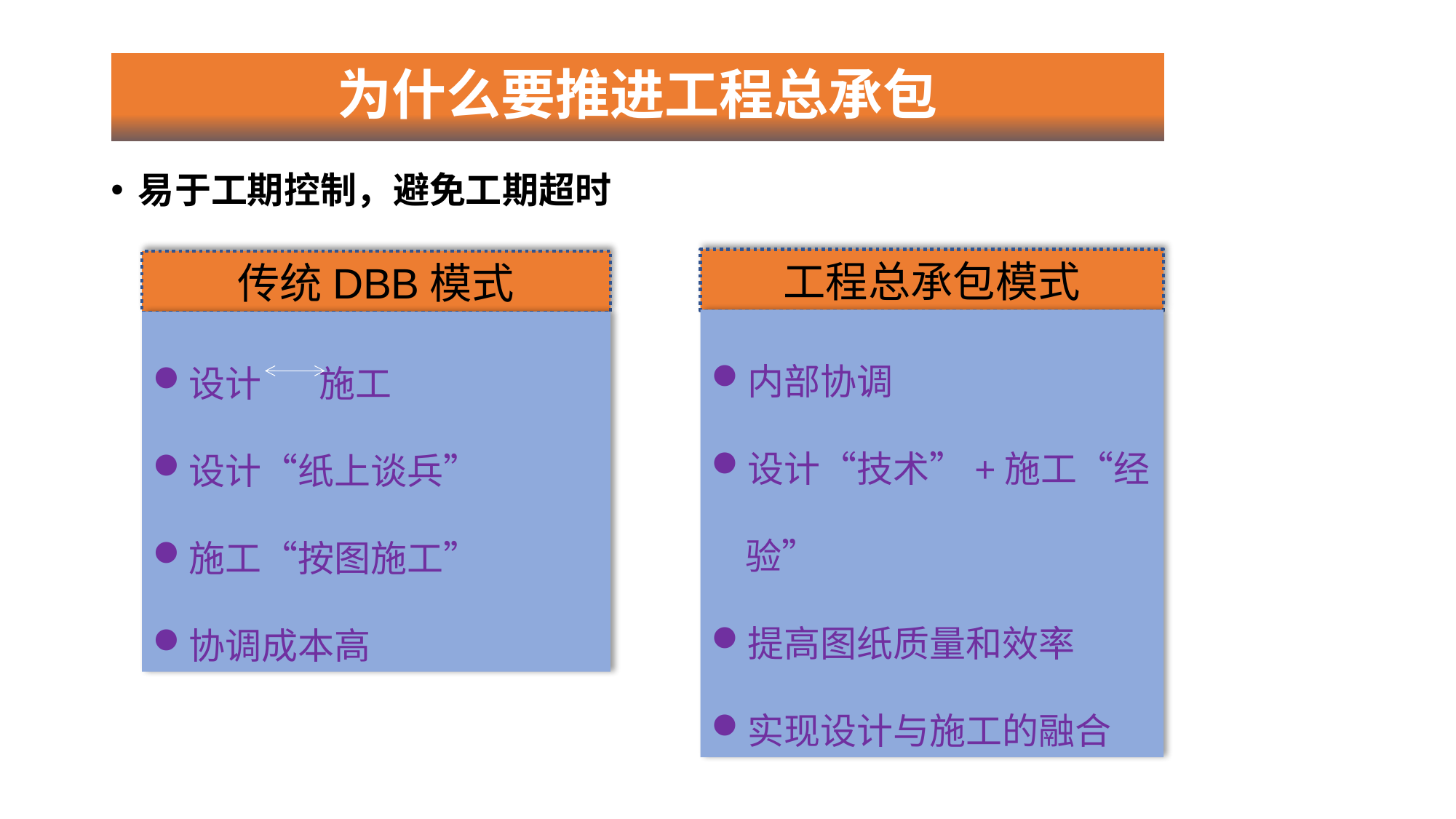

# 为什么要推进工程总承包
易于工期控制，避免工期超时

工程总承包模式
传统DBB模式
内部协调
设计“技术”+施工“经验”
提高图纸质量和效率
实现设计与施工的融合
设计       施工
设计“纸上谈兵”
施工“按图施工”
协调成本高